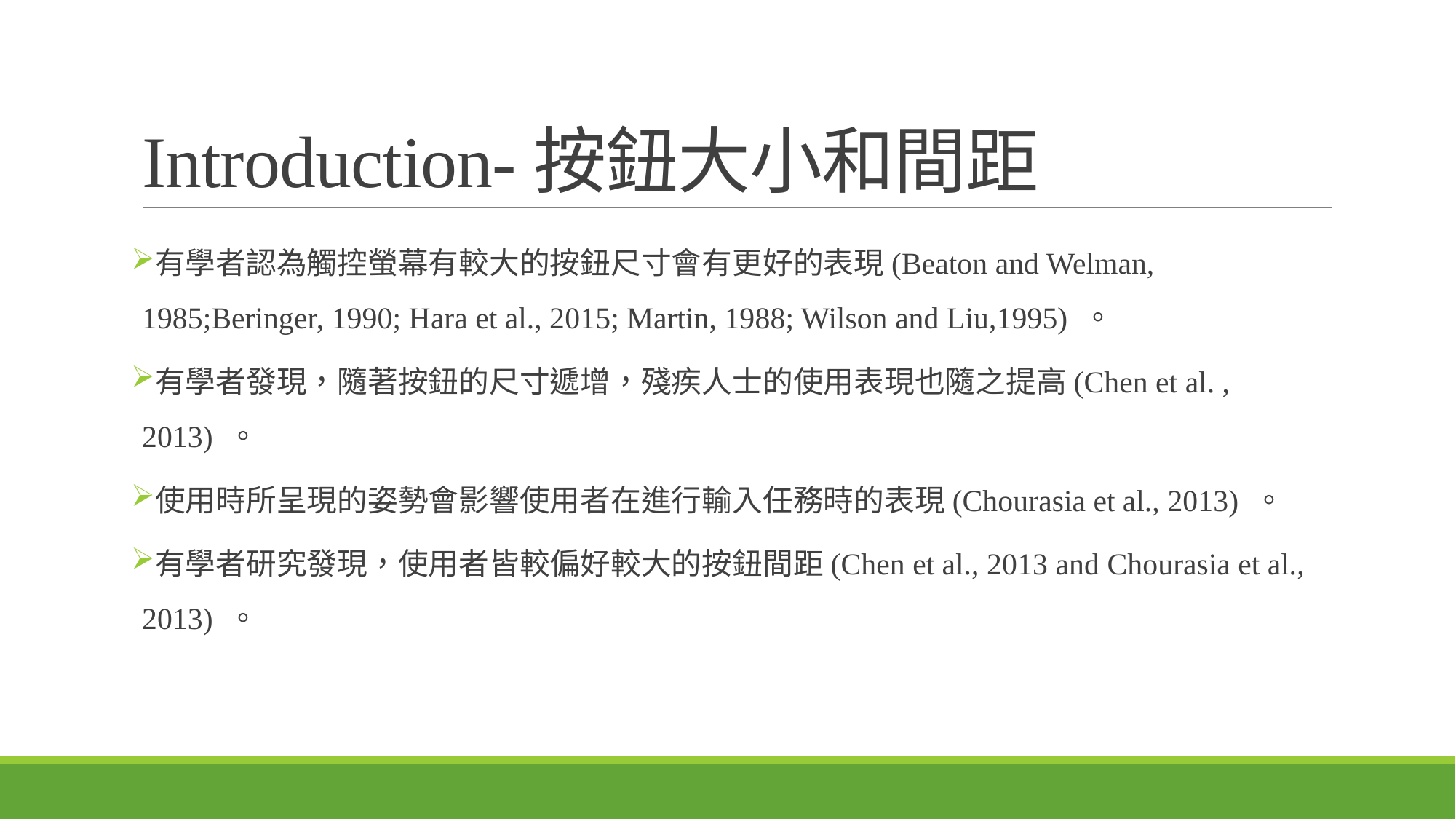

# Introduction-按鈕大小和間距
有學者認為觸控螢幕有較大的按鈕尺寸會有更好的表現(Beaton and Welman, 1985;Beringer, 1990; Hara et al., 2015; Martin, 1988; Wilson and Liu,1995) 。
有學者發現，隨著按鈕的尺寸遞增，殘疾人士的使用表現也隨之提高(Chen et al. , 2013) 。
使用時所呈現的姿勢會影響使用者在進行輸入任務時的表現(Chourasia et al., 2013) 。
有學者研究發現，使用者皆較偏好較大的按鈕間距(Chen et al., 2013 and Chourasia et al., 2013) 。